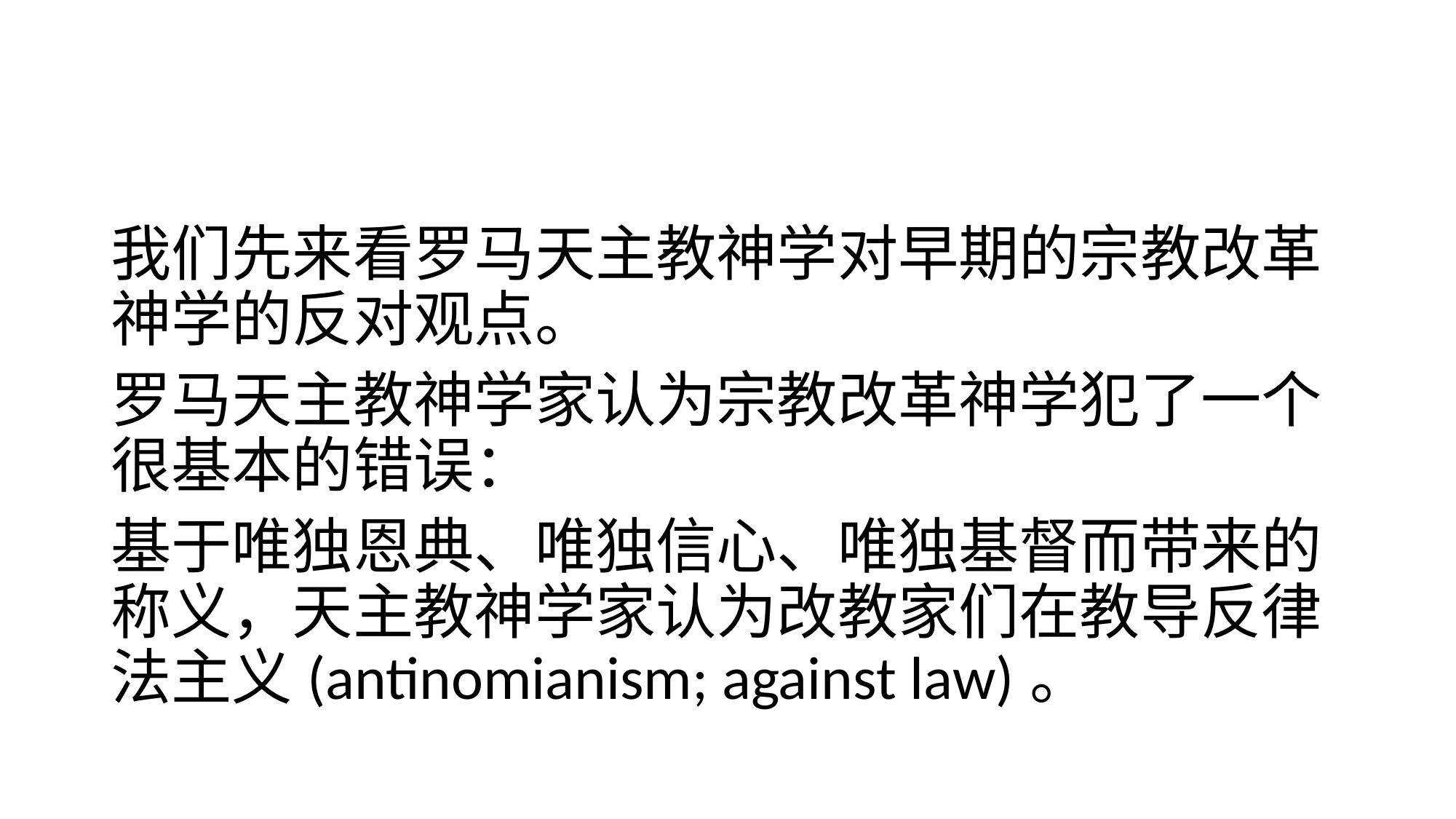

#
我们先来看罗马天主教神学对早期的宗教改革神学的反对观点。
罗马天主教神学家认为宗教改革神学犯了一个很基本的错误：
基于唯独恩典、唯独信心、唯独基督而带来的称义，天主教神学家认为改教家们在教导反律法主义(antinomianism; against law)。